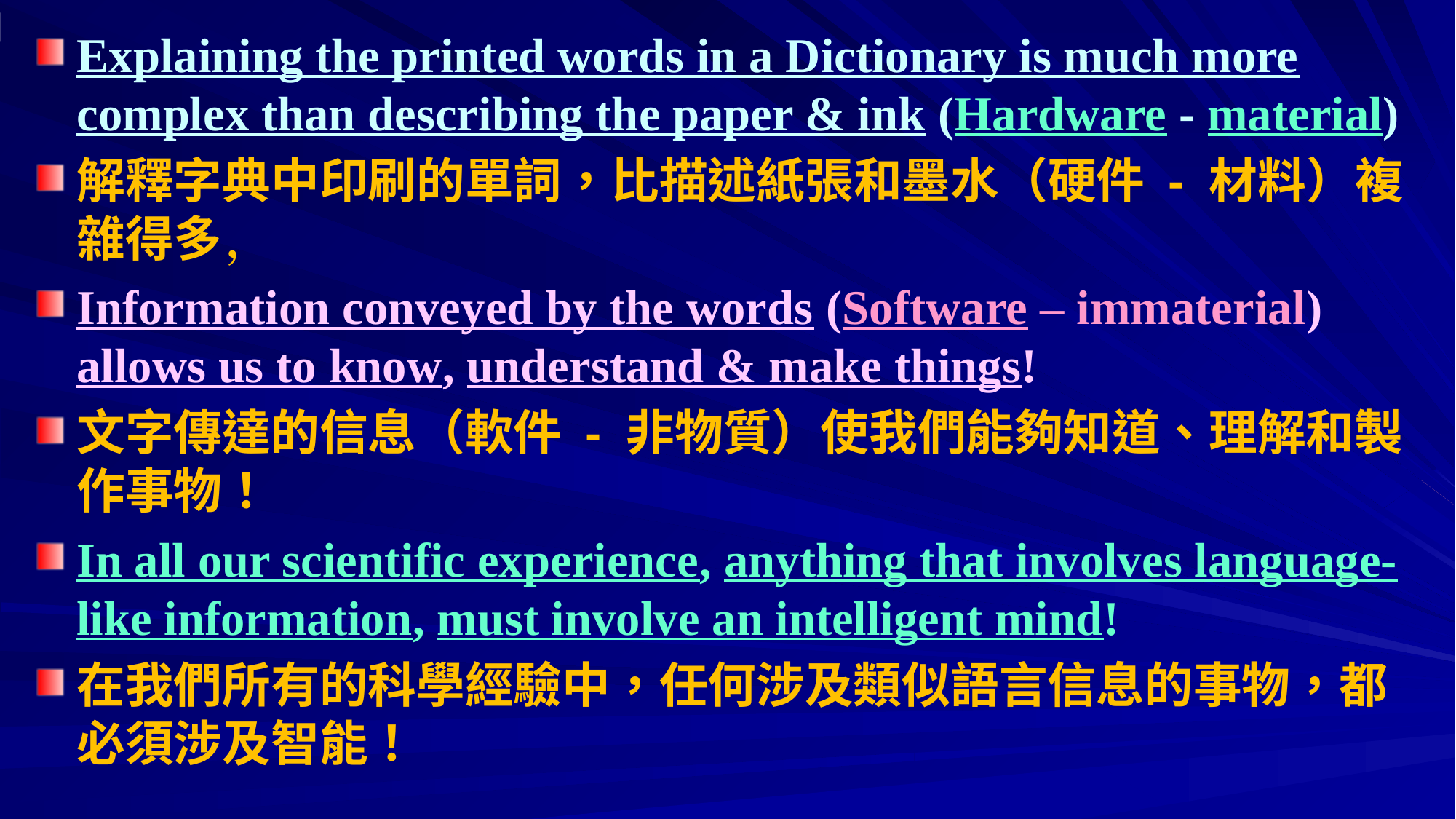

Explaining the printed words in a Dictionary is much more complex than describing the paper & ink (Hardware - material)
解釋字典中印刷的單詞，比描述紙張和墨水（硬件 - 材料）複雜得多 ，
Information conveyed by the words (Software – immaterial) allows us to know, understand & make things!
文字傳達的信息（軟件 - 非物質）使我們能夠知道、理解和製作事物！
In all our scientific experience, anything that involves language-like information, must involve an intelligent mind!
在我們所有的科學經驗中，任何涉及類似語言信息的事物，都必須涉及智能！